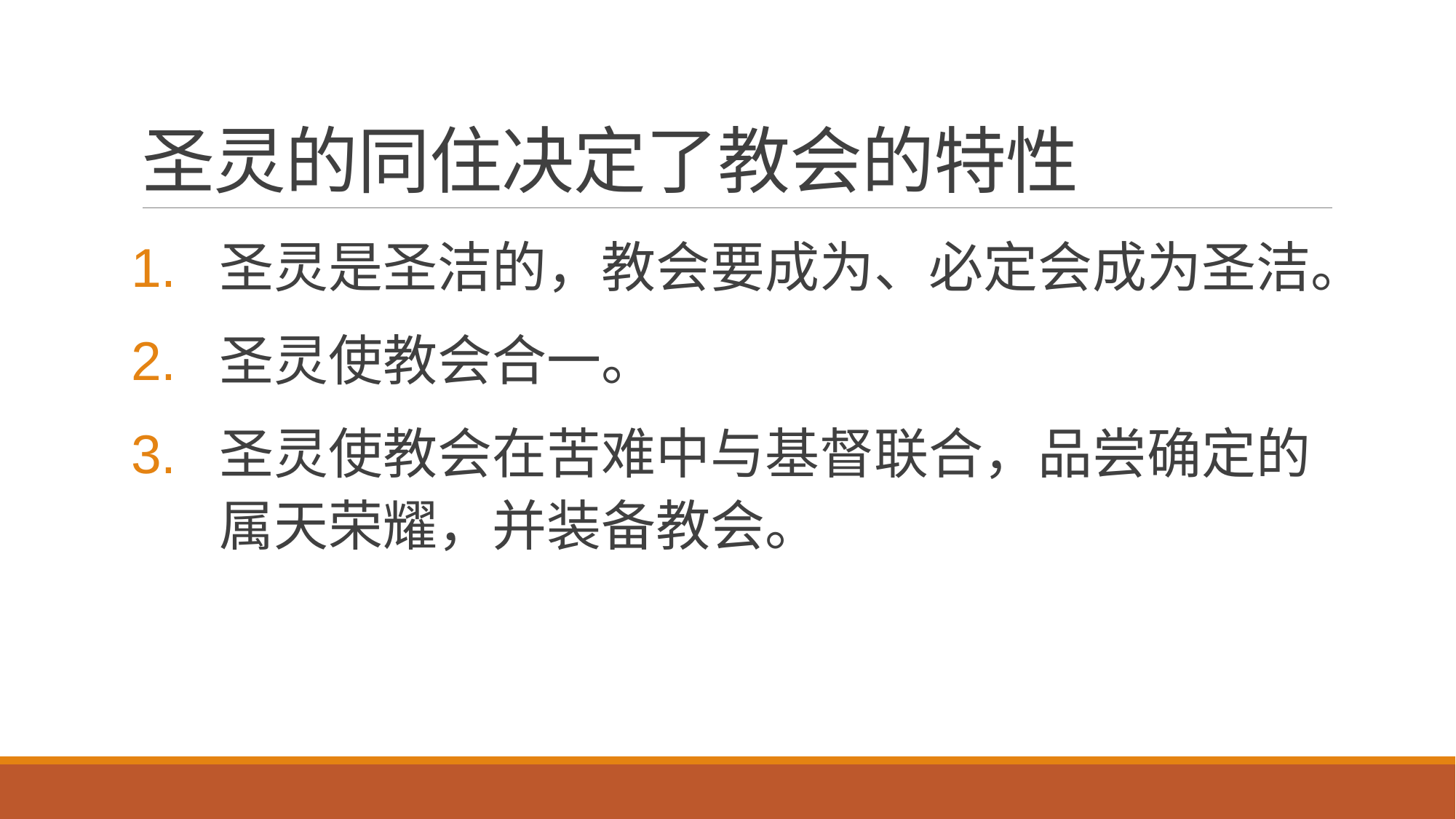

# 圣灵的同住决定了教会的特性
圣灵是圣洁的，教会要成为、必定会成为圣洁。
圣灵使教会合一。
圣灵使教会在苦难中与基督联合，品尝确定的属天荣耀，并装备教会。